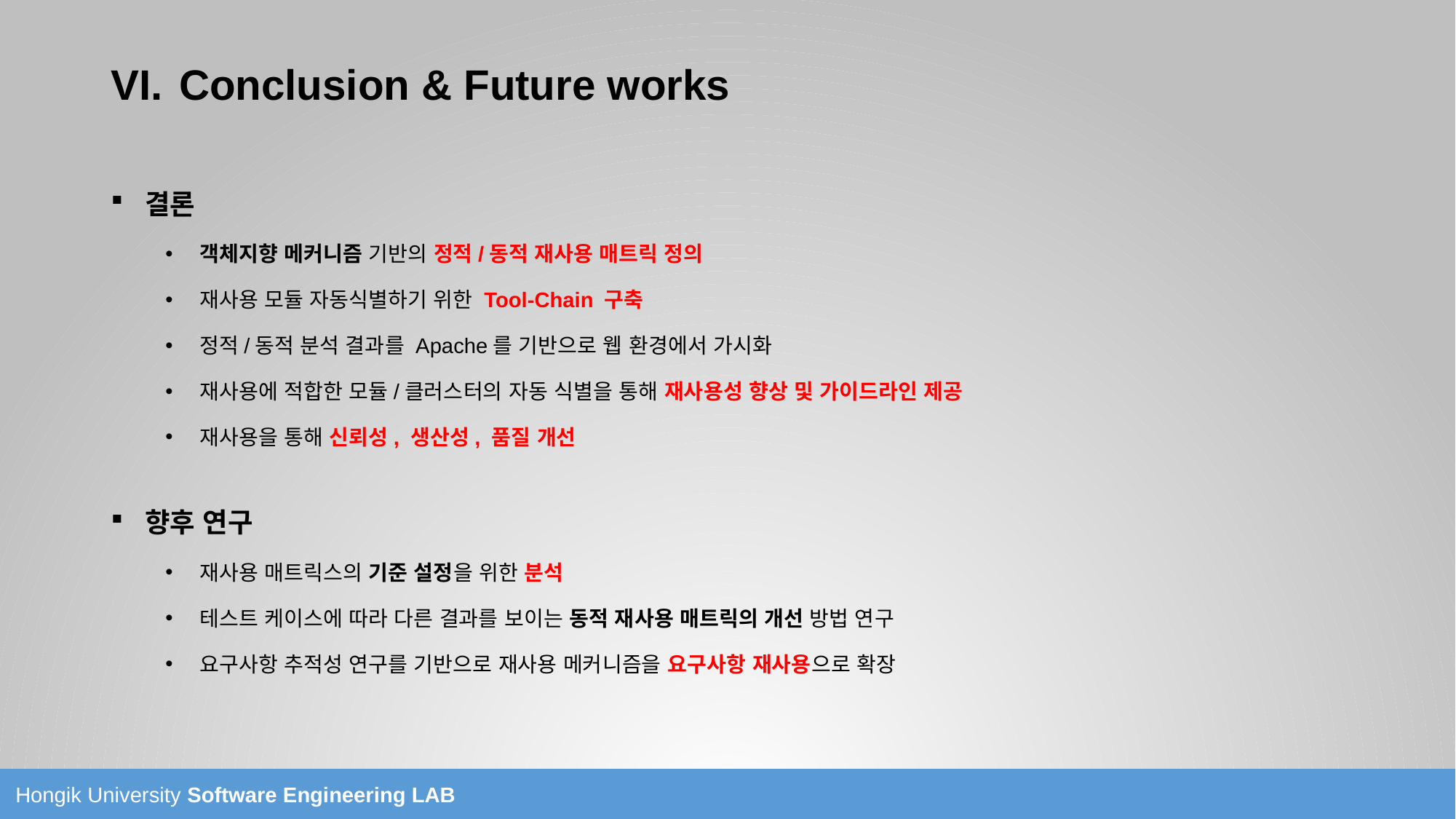

# Conclusion & Future works
결론
객체지향 메커니즘 기반의 정적/동적 재사용 매트릭 정의
재사용 모듈 자동식별하기 위한 Tool-Chain 구축
정적/동적 분석 결과를 Apache를 기반으로 웹 환경에서 가시화
재사용에 적합한 모듈/클러스터의 자동 식별을 통해 재사용성 향상 및 가이드라인 제공
재사용을 통해 신뢰성, 생산성, 품질 개선

향후 연구
재사용 매트릭스의 기준 설정을 위한 분석
테스트 케이스에 따라 다른 결과를 보이는 동적 재사용 매트릭의 개선 방법 연구
요구사항 추적성 연구를 기반으로 재사용 메커니즘을 요구사항 재사용으로 확장